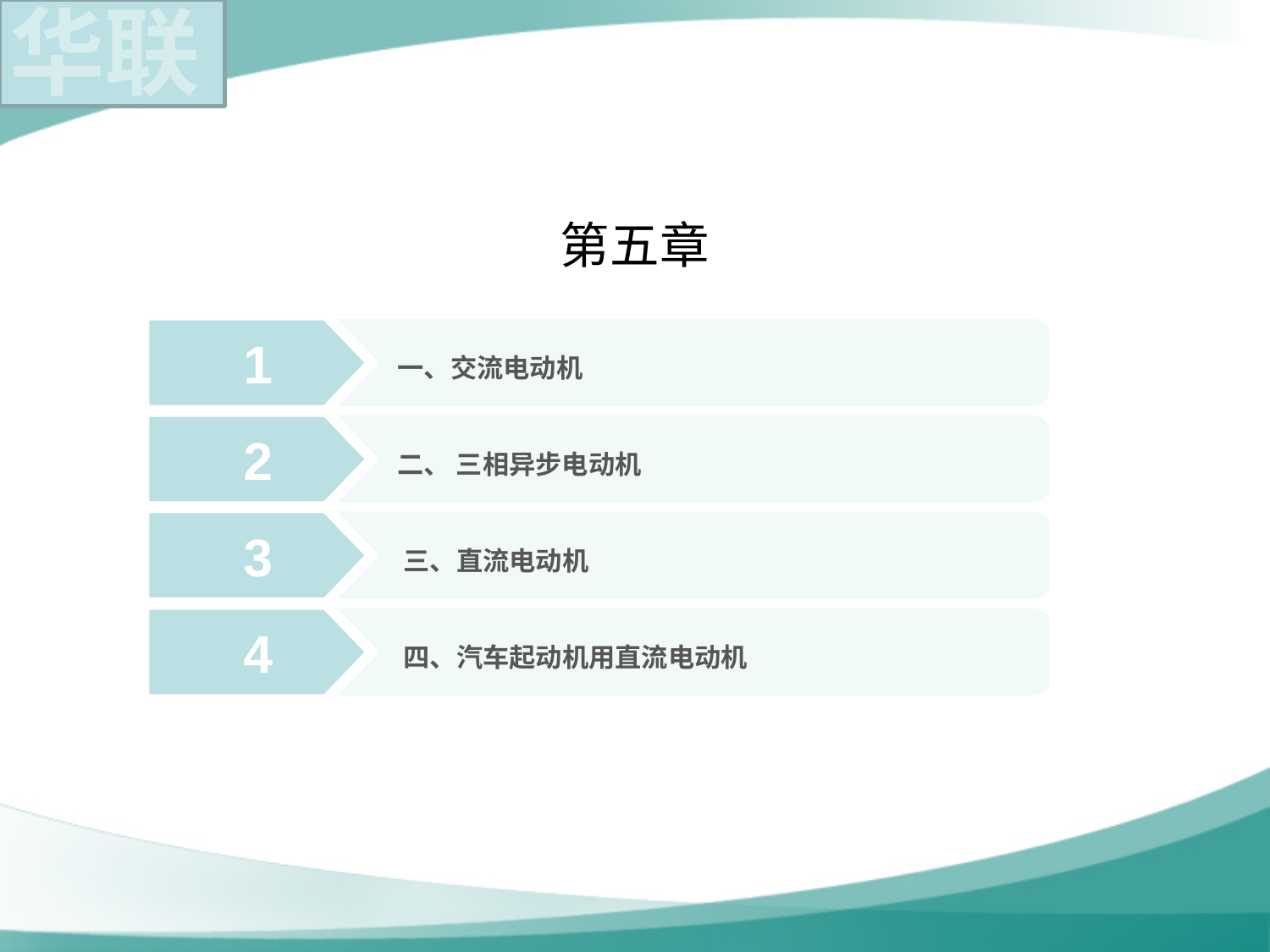

# 第五章
1
    一、交流电动机
2
    二、 三相异步电动机
3
     三、直流电动机
4
     四、汽车起动机用直流电动机